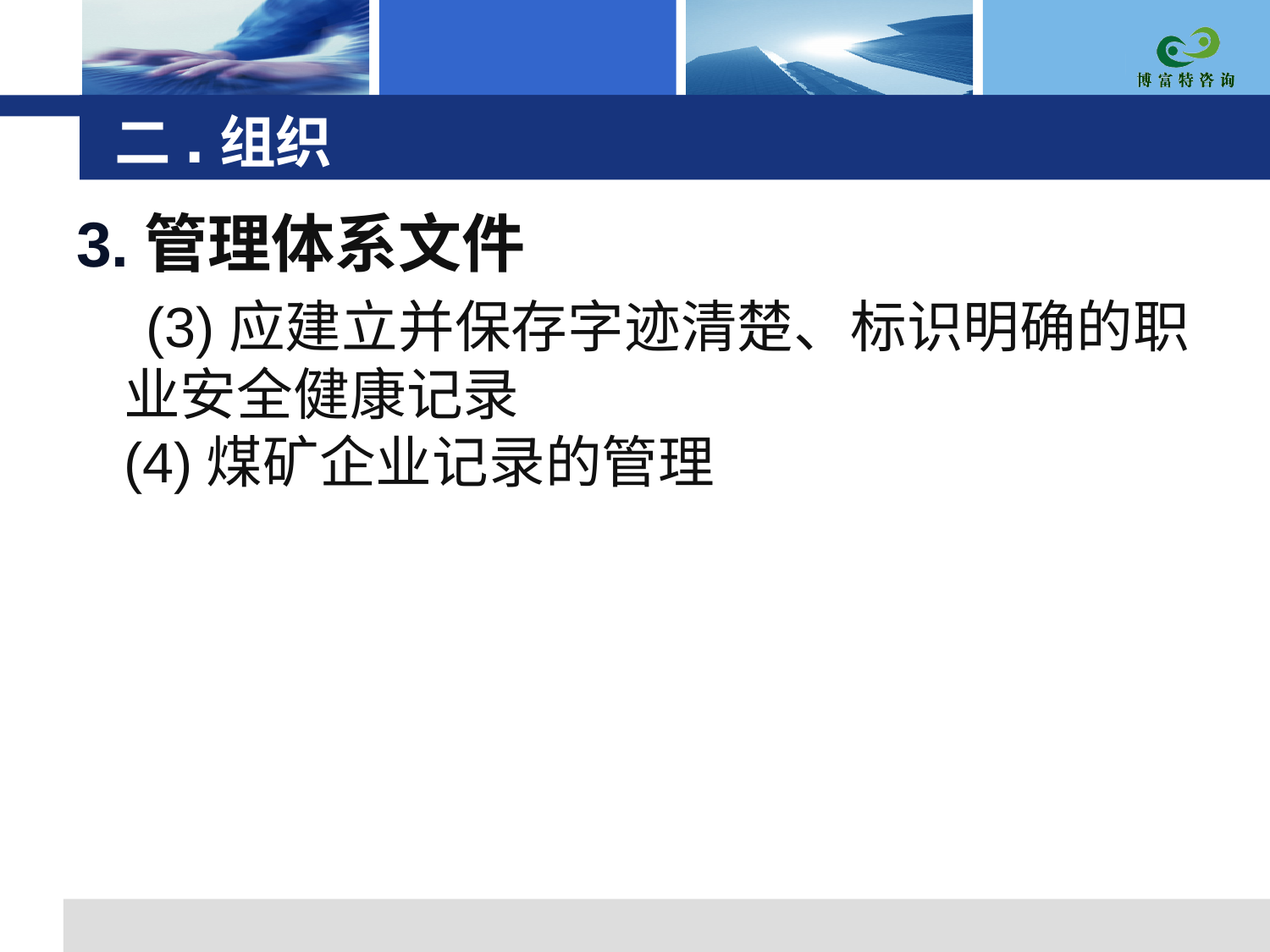

# 二.组织
3.管理体系文件
　(3)应建立并保存字迹清楚、标识明确的职业安全健康记录
(4)煤矿企业记录的管理